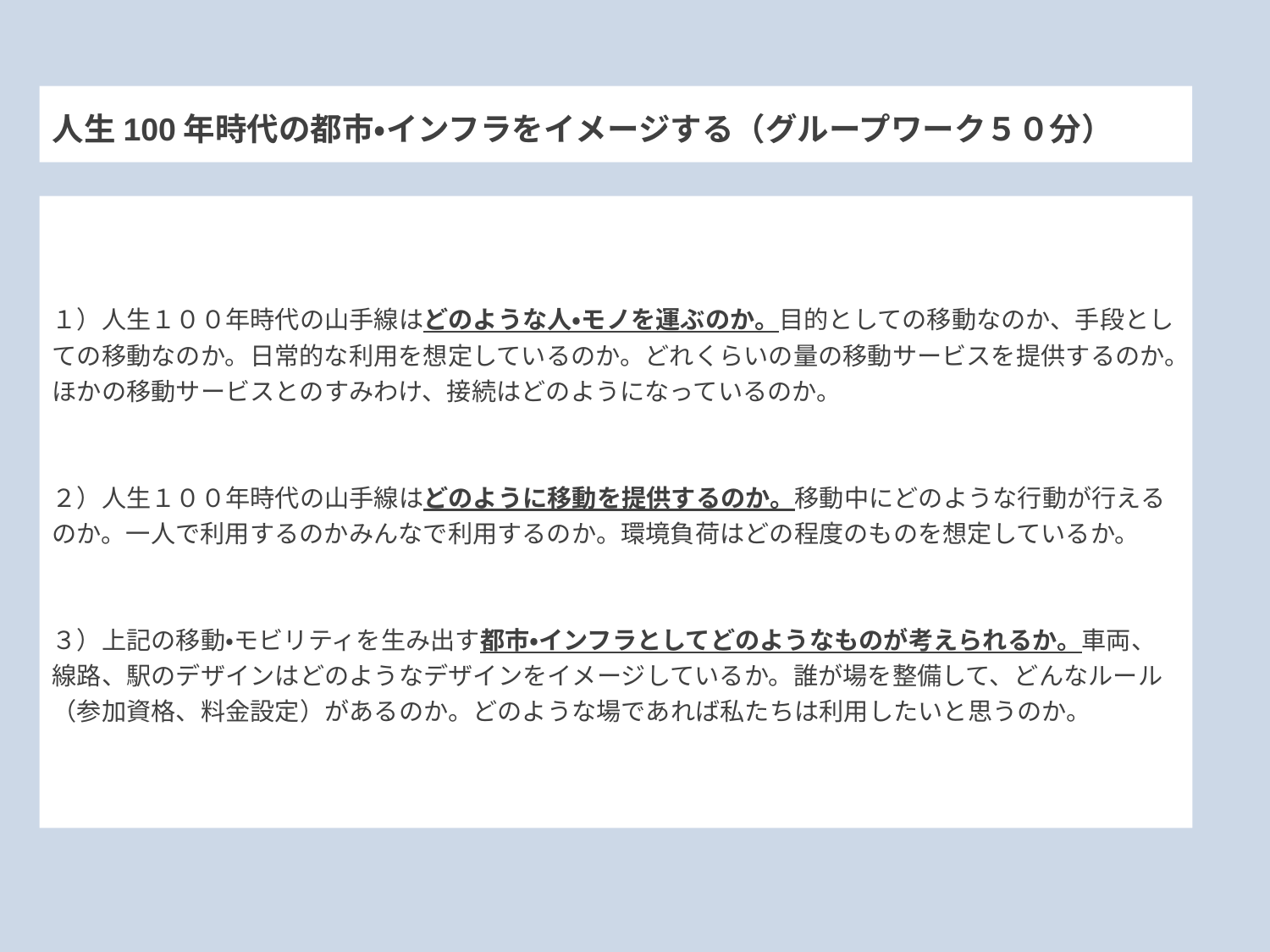

人生100年時代の都市・インフラをイメージする（グループワーク５０分）
# １）人生１００年時代の山手線はどのような人・モノを運ぶのか。目的としての移動なのか、手段としての移動なのか。日常的な利用を想定しているのか。どれくらいの量の移動サービスを提供するのか。ほかの移動サービスとのすみわけ、接続はどのようになっているのか。 ２）人生１００年時代の山手線はどのように移動を提供するのか。移動中にどのような行動が行えるのか。一人で利用するのかみんなで利用するのか。環境負荷はどの程度のものを想定しているか。 ３）上記の移動・モビリティを生み出す都市・インフラとしてどのようなものが考えられるか。車両、線路、駅のデザインはどのようなデザインをイメージしているか。誰が場を整備して、どんなルール（参加資格、料金設定）があるのか。どのような場であれば私たちは利用したいと思うのか。